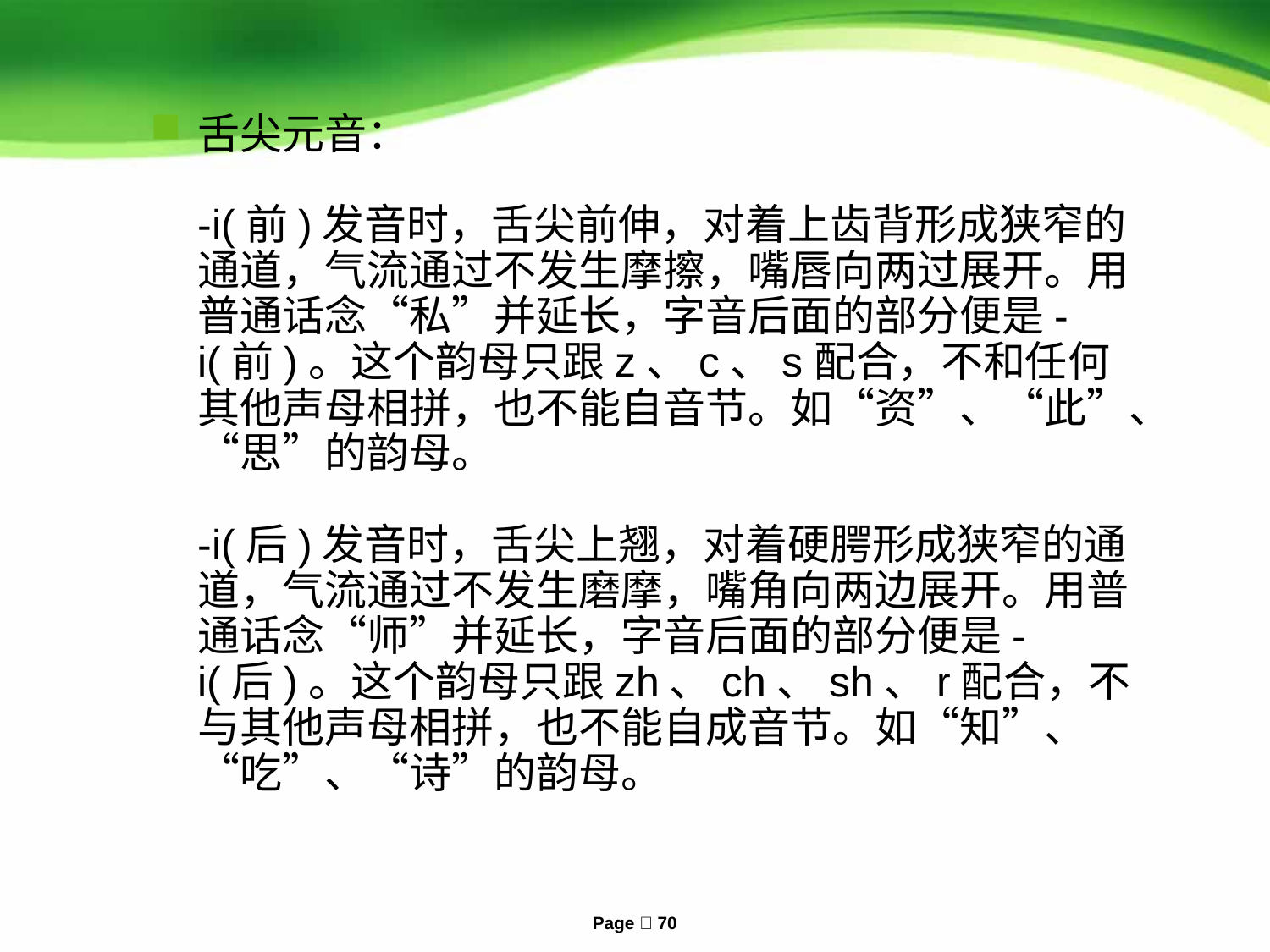

舌尖元音：
-i(前)发音时，舌尖前伸，对着上齿背形成狭窄的通道，气流通过不发生摩擦，嘴唇向两过展开。用普通话念“私”并延长，字音后面的部分便是-i(前)。这个韵母只跟z、c、s配合，不和任何其他声母相拼，也不能自音节。如“资”、“此”、“思”的韵母。
-i(后)发音时，舌尖上翘，对着硬腭形成狭窄的通道，气流通过不发生磨摩，嘴角向两边展开。用普通话念“师”并延长，字音后面的部分便是-i(后)。这个韵母只跟zh、ch、sh、r配合，不与其他声母相拼，也不能自成音节。如“知”、“吃”、“诗”的韵母。